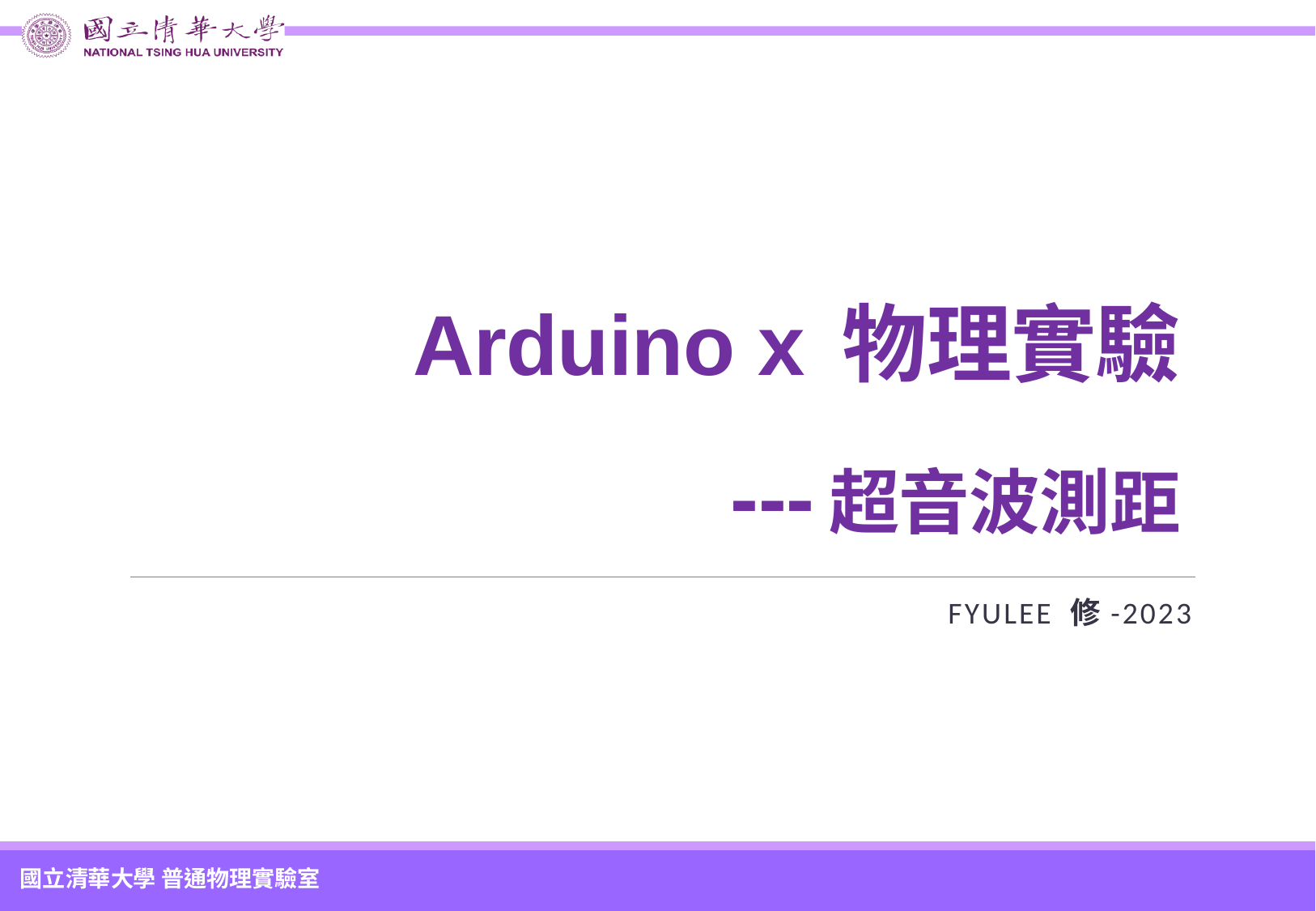

# Arduino x 物理實驗 ---超音波測距
FYULee 修-2023